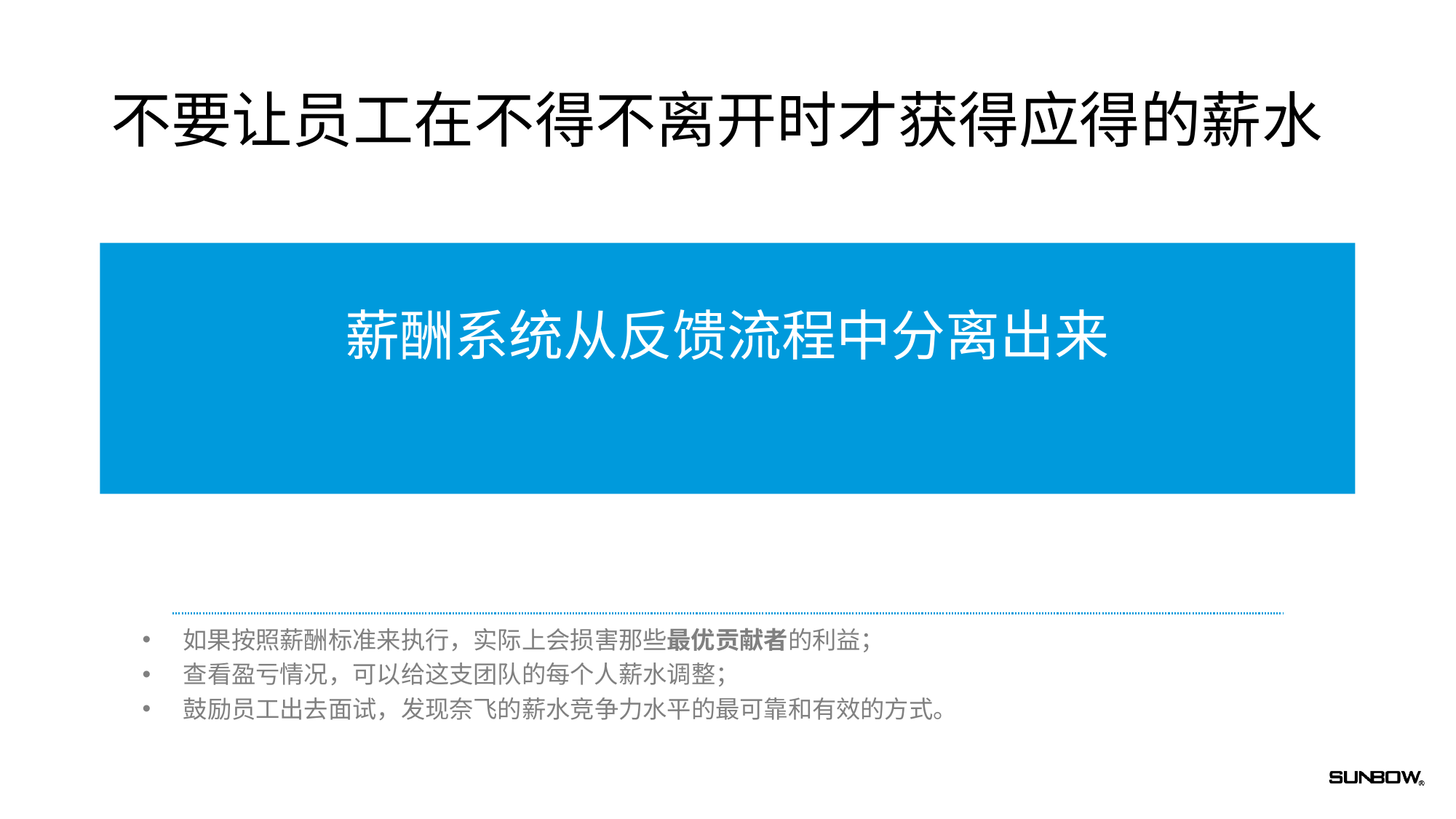

# 不要让员工在不得不离开时才获得应得的薪水
薪酬系统从反馈流程中分离出来
如果按照薪酬标准来执行，实际上会损害那些最优贡献者的利益；
查看盈亏情况，可以给这支团队的每个人薪水调整；
鼓励员工出去面试，发现奈飞的薪水竞争力水平的最可靠和有效的方式。
52